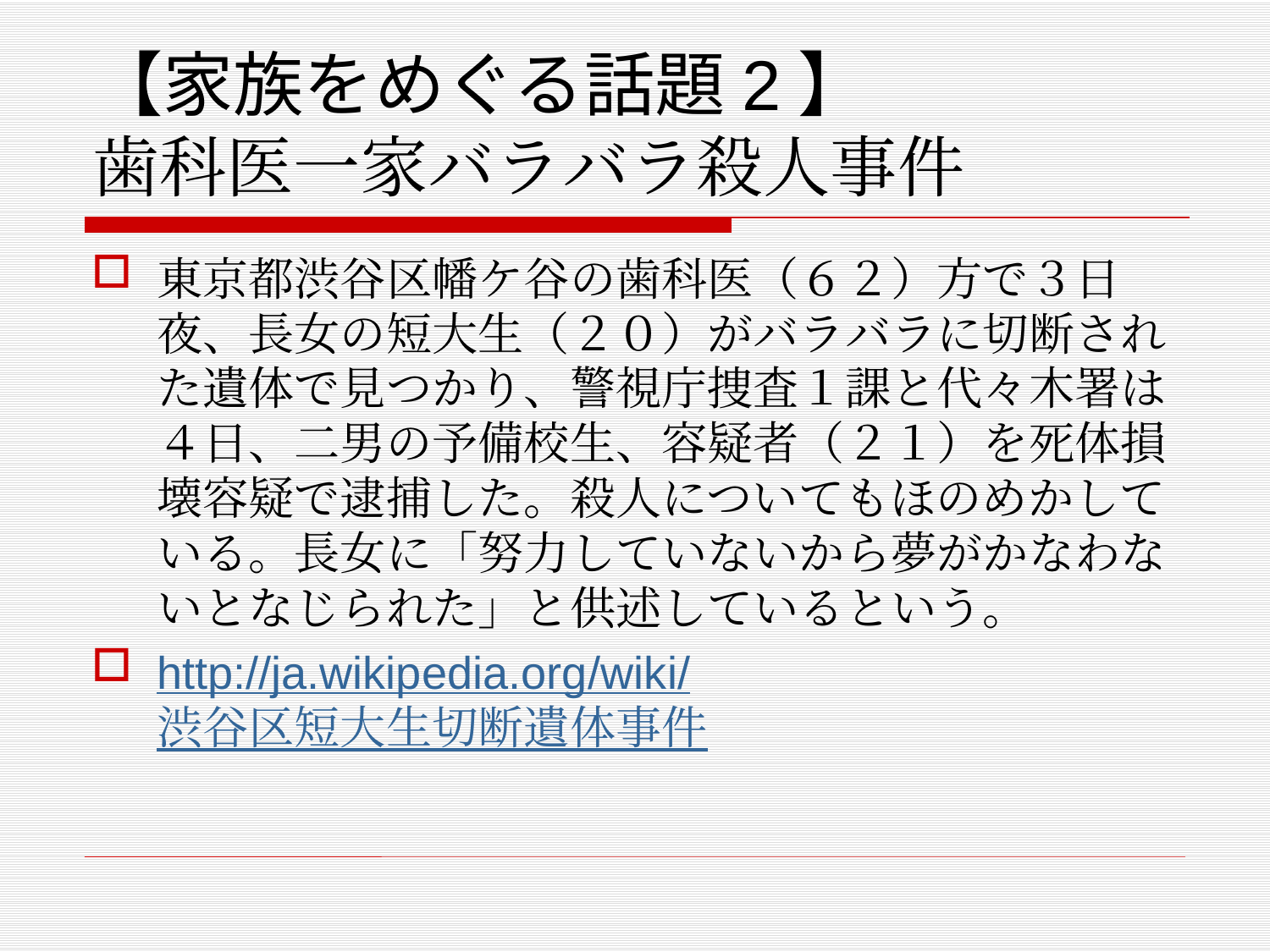

# 【家族をめぐる話題2】 歯科医一家バラバラ殺人事件
東京都渋谷区幡ケ谷の歯科医（６２）方で３日夜、長女の短大生（２０）がバラバラに切断された遺体で見つかり、警視庁捜査１課と代々木署は４日、二男の予備校生、容疑者（２１）を死体損壊容疑で逮捕した。殺人についてもほのめかしている。長女に「努力していないから夢がかなわないとなじられた」と供述しているという。
http://ja.wikipedia.org/wiki/渋谷区短大生切断遺体事件